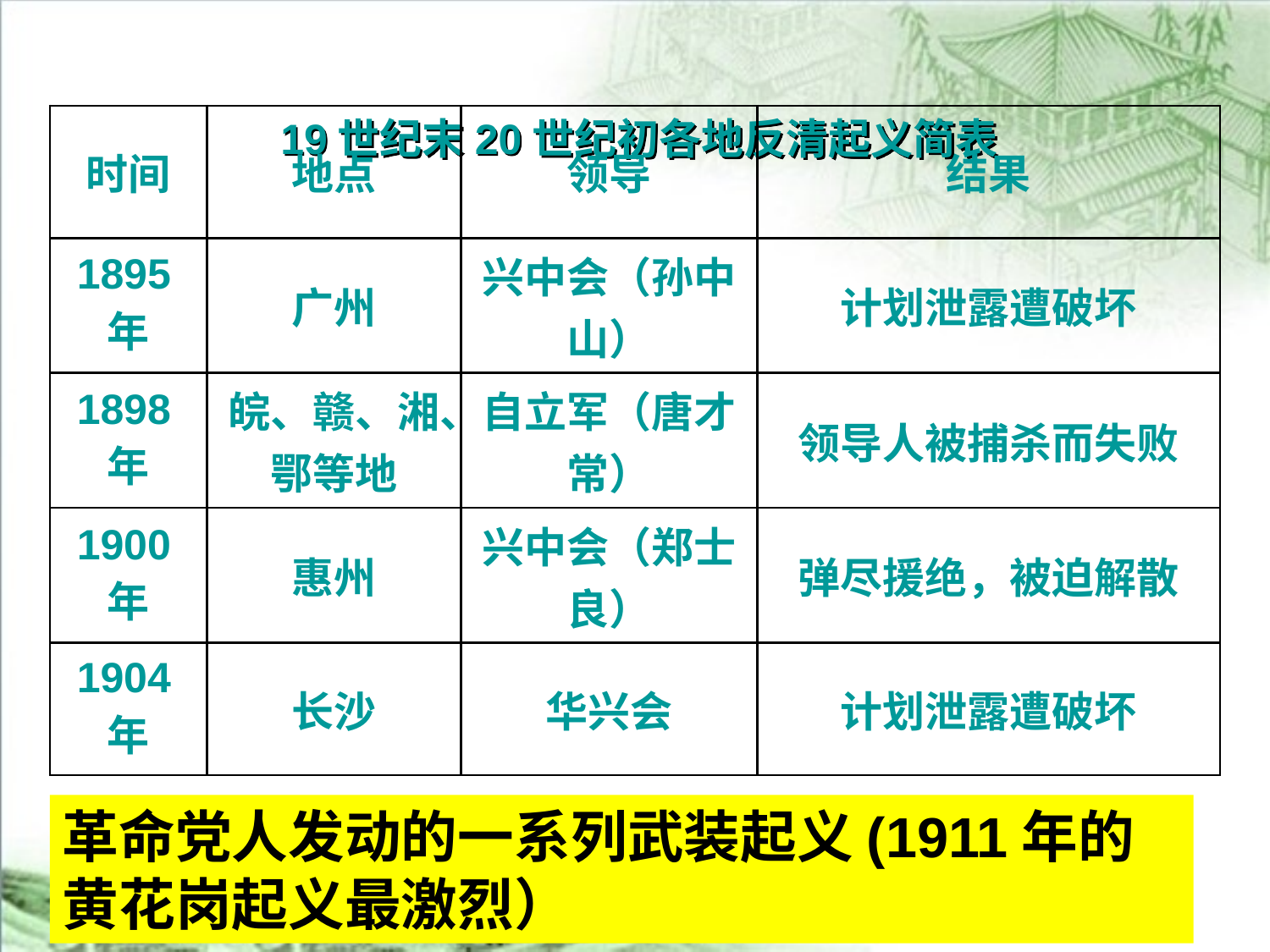

| 时间 | 地点 | 领导 | 结果 |
| --- | --- | --- | --- |
| 1895年 | 广州 | 兴中会（孙中山） | 计划泄露遭破坏 |
| 1898年 | 皖、赣、湘、鄂等地 | 自立军（唐才常） | 领导人被捕杀而失败 |
| 1900年 | 惠州 | 兴中会（郑士良） | 弹尽援绝，被迫解散 |
| 1904年 | 长沙 | 华兴会 | 计划泄露遭破坏 |
19世纪末20世纪初各地反清起义简表
革命党人发动的一系列武装起义(1911年的黄花岗起义最激烈）